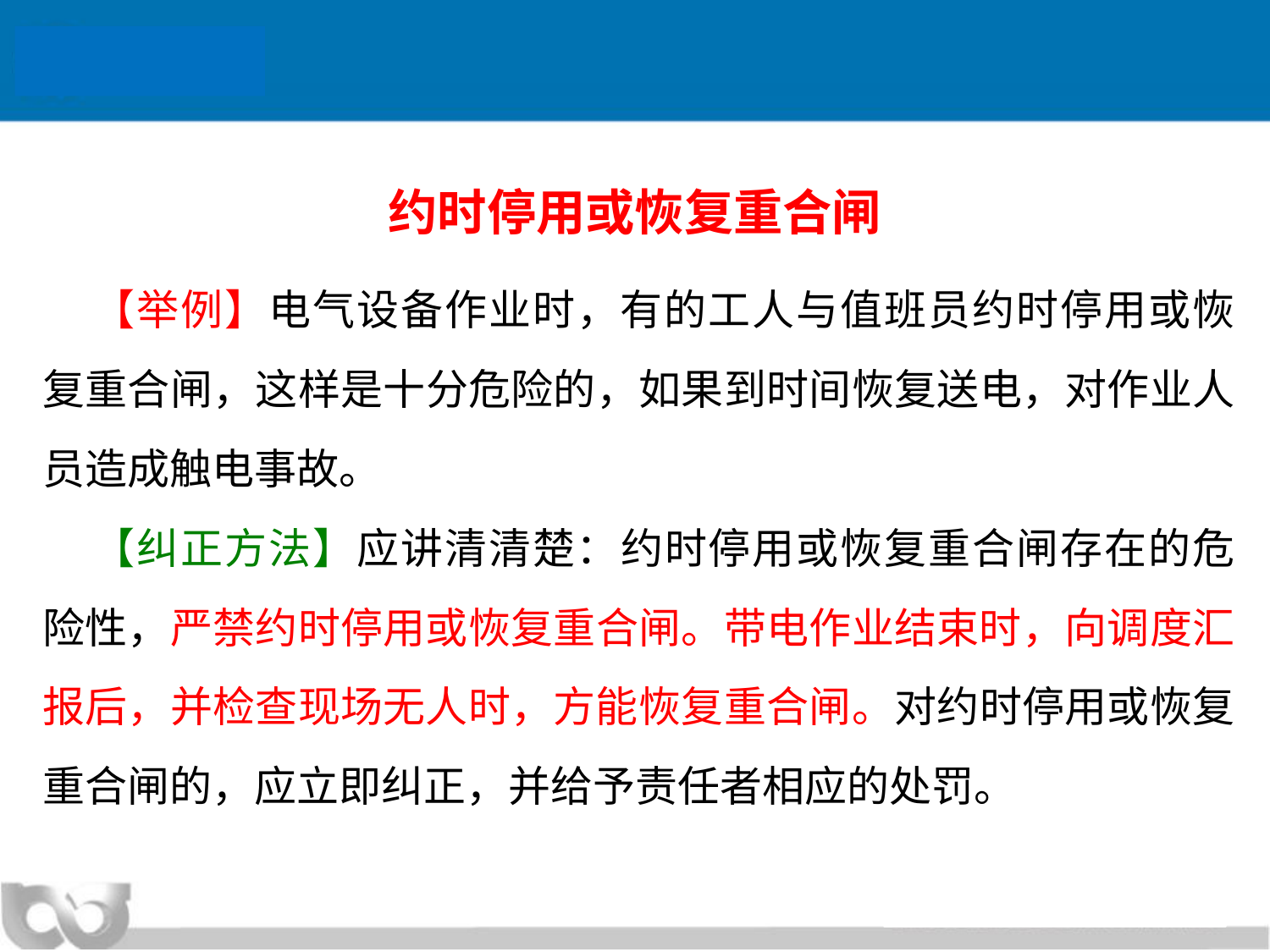

# 约时停用或恢复重合闸
【举例】电气设备作业时，有的工人与值班员约时停用或恢复重合闸，这样是十分危险的，如果到时间恢复送电，对作业人员造成触电事故。
【纠正方法】应讲清清楚：约时停用或恢复重合闸存在的危险性，严禁约时停用或恢复重合闸。带电作业结束时，向调度汇报后，并检查现场无人时，方能恢复重合闸。对约时停用或恢复重合闸的，应立即纠正，并给予责任者相应的处罚。